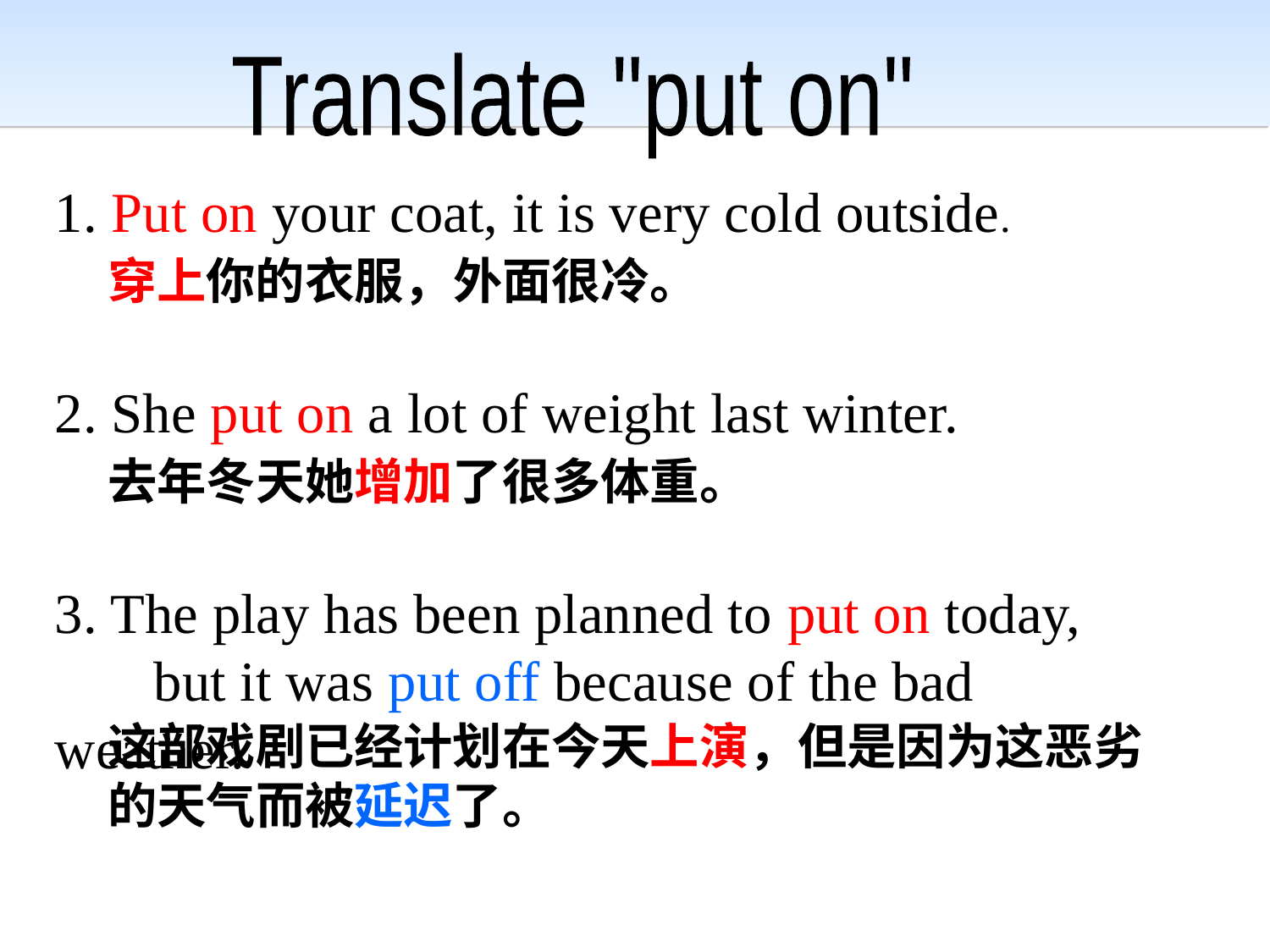

Translate "put on"
1. Put on your coat, it is very cold outside.

穿上你的衣服，外面很冷。
2. She put on a lot of weight last winter.
去年冬天她增加了很多体重。

3. The play has been planned to put on today,             but it was put off because of the bad weather.
这部戏剧已经计划在今天上演，但是因为这恶劣的天气而被延迟了。